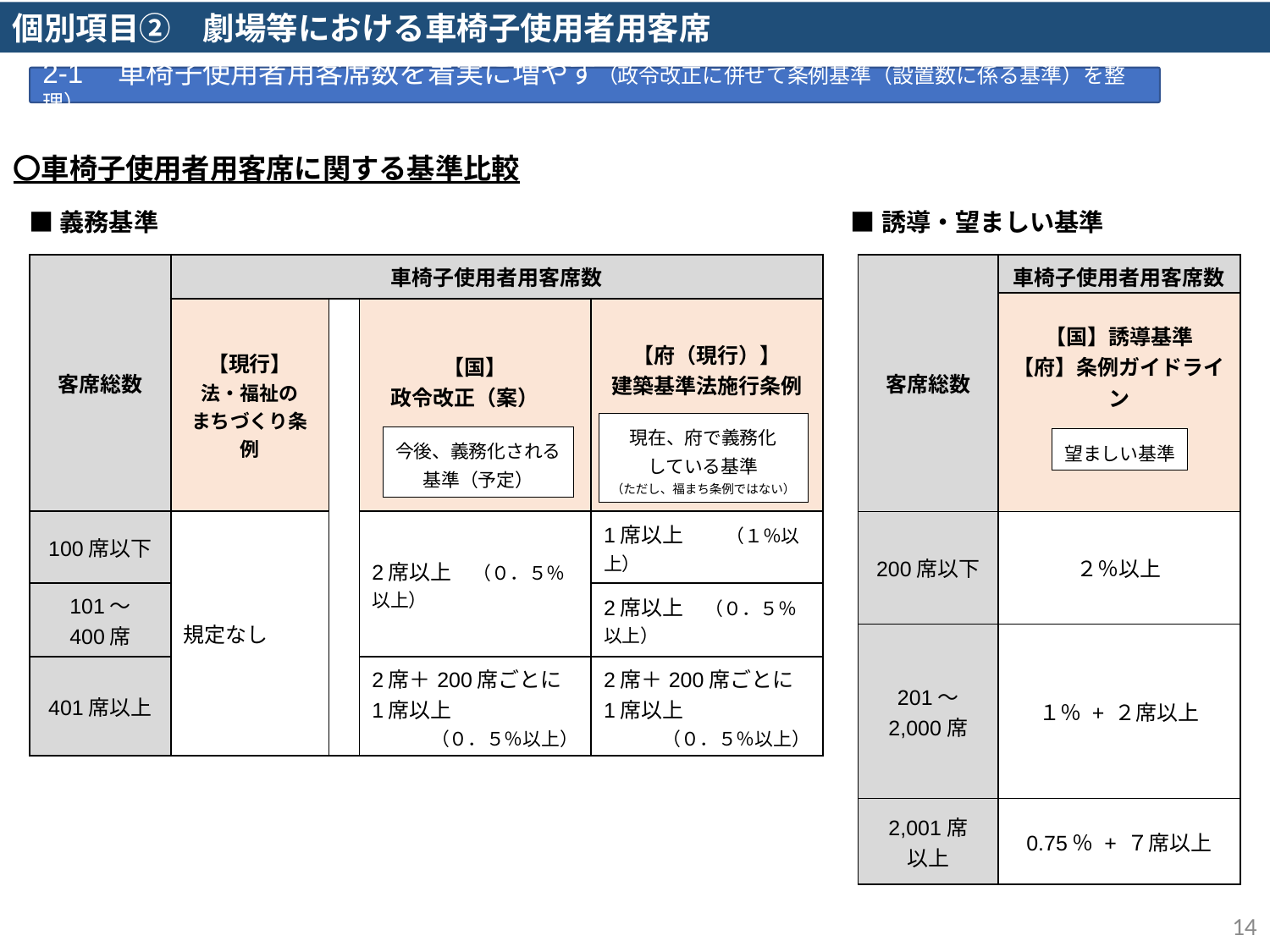

個別項目②　劇場等における車椅子使用者用客席
2-1　車椅子使用者用客席数を着実に増やす（政令改正に併せて条例基準（設置数に係る基準）を整理）
〇車椅子使用者用客席に関する基準比較
■誘導・望ましい基準
■義務基準
| 客席総数 | 車椅子使用者用客席数 |  | 車椅子使用者用客席数 |  |
| --- | --- | --- | --- | --- |
|  | 【現行】 法・福祉の まちづくり条例 |  | 【国】 政令改正（案） | 【府（現行）】 建築基準法施行条例 |
| 100席以下 | 規定なし |  | 2席以上　（０．５％以上） | 1席以上　　（１％以上） |
| 101～ 400席 |  |  | 2席以上　（０．５％以上） | 2席以上　（０．５％以上） |
| 401席以上 |  |  | 2席＋200席ごとに 1席以上 （０．５％以上） | 2席＋200席ごとに 1席以上 （０．５％以上） |
| 客席総数 | 車椅子使用者用客席数 |
| --- | --- |
|  | 【国】誘導基準 【府】条例ガイドライン |
| 200席以下 | ２％以上 |
| 201～ 2,000席 | １％ + ２席以上 |
| 2,001席 以上 | 0.75％ + ７席以上 |
現在、府で義務化
している基準
（ただし、福まち条例ではない）
今後、義務化される
基準（予定）
望ましい基準
14